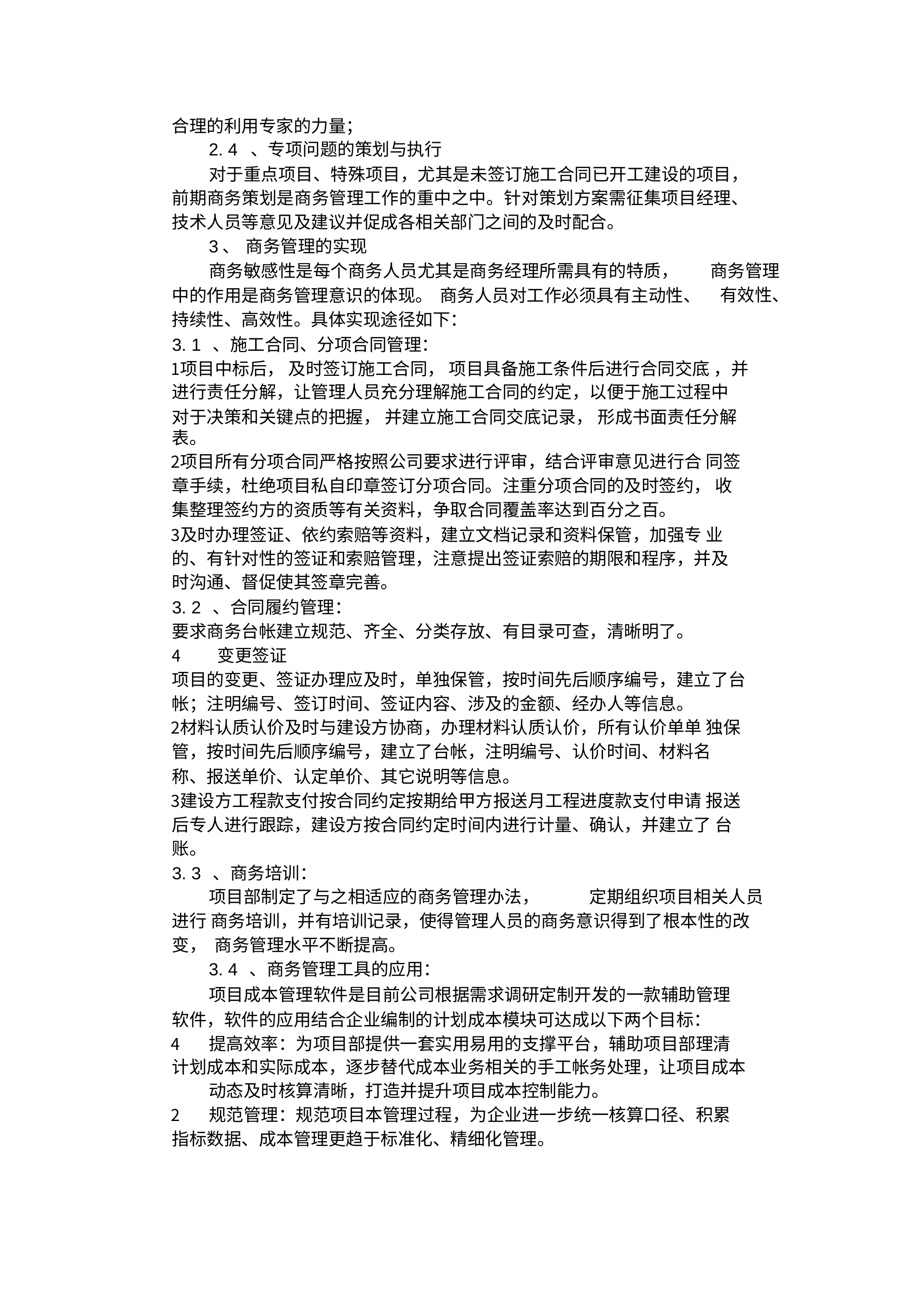

合理的利用专家的力量；
2. 4 、专项问题的策划与执行
对于重点项目、特殊项目，尤其是未签订施工合同已开工建设的项目， 前期商务策划是商务管理工作的重中之中。针对策划方案需征集项目经理、 技术人员等意见及建议并促成各相关部门之间的及时配合。
3、 商务管理的实现
商务管理 有效性、
商务敏感性是每个商务人员尤其是商务经理所需具有的特质，
中的作用是商务管理意识的体现。 商务人员对工作必须具有主动性、
持续性、高效性。具体实现途径如下：
3. 1 、施工合同、分项合同管理：
项目中标后， 及时签订施工合同， 项目具备施工条件后进行合同交底 ，并进行责任分解，让管理人员充分理解施工合同的约定，以便于施工过程中
对于决策和关键点的把握， 并建立施工合同交底记录， 形成书面责任分解表。
项目所有分项合同严格按照公司要求进行评审，结合评审意见进行合 同签章手续，杜绝项目私自印章签订分项合同。注重分项合同的及时签约， 收集整理签约方的资质等有关资料，争取合同覆盖率达到百分之百。
及时办理签证、依约索赔等资料，建立文档记录和资料保管，加强专 业的、有针对性的签证和索赔管理，注意提出签证索赔的期限和程序，并及 时沟通、督促使其签章完善。
3. 2 、合同履约管理：
要求商务台帐建立规范、齐全、分类存放、有目录可查，清晰明了。
变更签证
项目的变更、签证办理应及时，单独保管，按时间先后顺序编号，建立了台 帐；注明编号、签订时间、签证内容、涉及的金额、经办人等信息。
材料认质认价及时与建设方协商，办理材料认质认价，所有认价单单 独保管，按时间先后顺序编号，建立了台帐，注明编号、认价时间、材料名
称、报送单价、认定单价、其它说明等信息。
建设方工程款支付按合同约定按期给甲方报送月工程进度款支付申请 报送后专人进行跟踪，建设方按合同约定时间内进行计量、确认，并建立了 台账。
3. 3 、商务培训：
项目部制定了与之相适应的商务管理办法，	定期组织项目相关人员进行 商务培训，并有培训记录，使得管理人员的商务意识得到了根本性的改变，  商务管理水平不断提高。
3. 4 、商务管理工具的应用：
项目成本管理软件是目前公司根据需求调研定制开发的一款辅助管理 软件，软件的应用结合企业编制的计划成本模块可达成以下两个目标：
提高效率：为项目部提供一套实用易用的支撑平台，辅助项目部理清 计划成本和实际成本，逐步替代成本业务相关的手工帐务处理，让项目成本
动态及时核算清晰，打造并提升项目成本控制能力。
规范管理：规范项目本管理过程，为企业进一步统一核算口径、积累 指标数据、成本管理更趋于标准化、精细化管理。